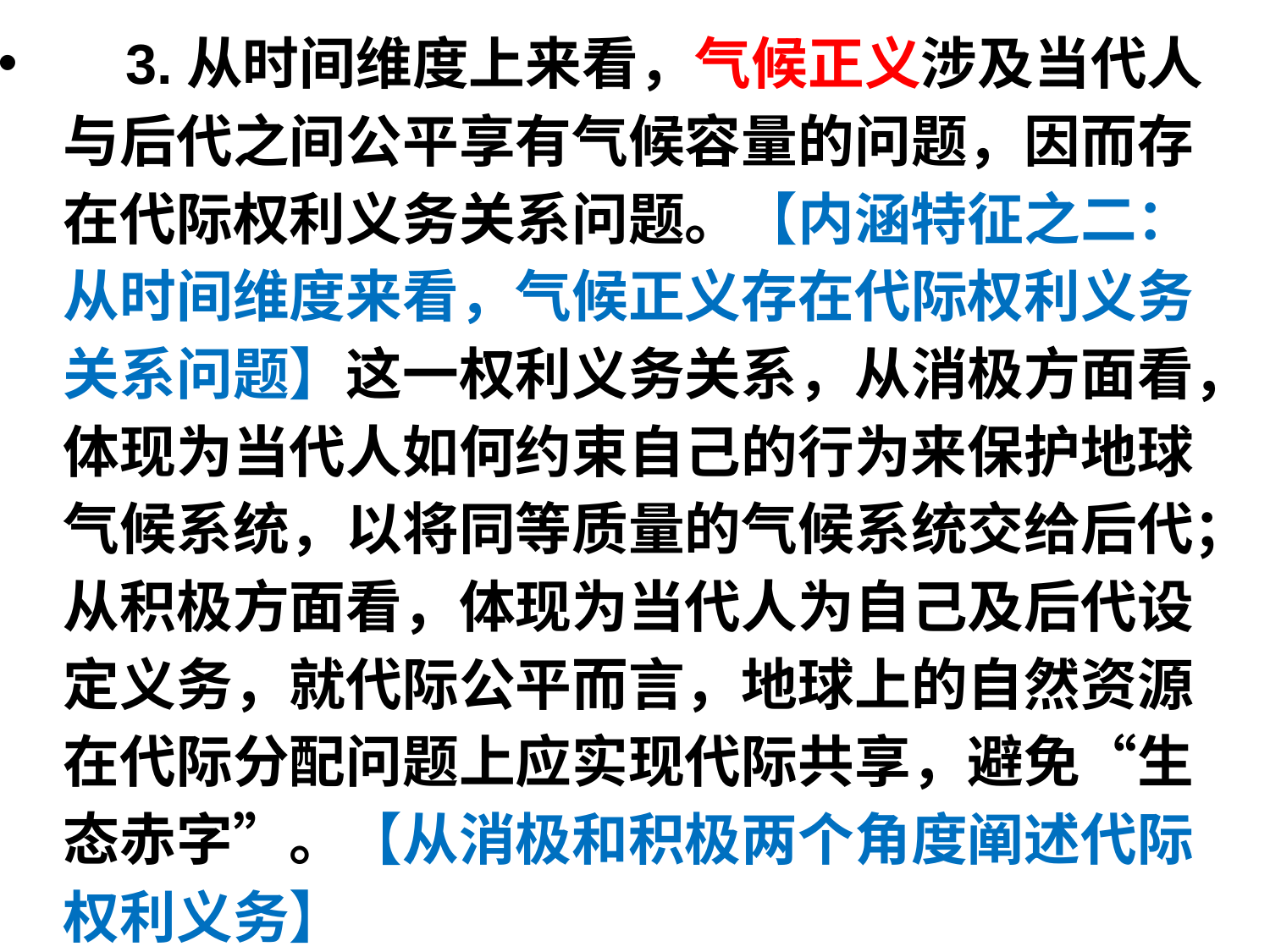

3.从时间维度上来看，气候正义涉及当代人与后代之间公平享有气候容量的问题，因而存在代际权利义务关系问题。【内涵特征之二：从时间维度来看，气候正义存在代际权利义务关系问题】这一权利义务关系，从消极方面看，体现为当代人如何约束自己的行为来保护地球气候系统，以将同等质量的气候系统交给后代；从积极方面看，体现为当代人为自己及后代设定义务，就代际公平而言，地球上的自然资源在代际分配问题上应实现代际共享，避免“生态赤字”。【从消极和积极两个角度阐述代际权利义务】